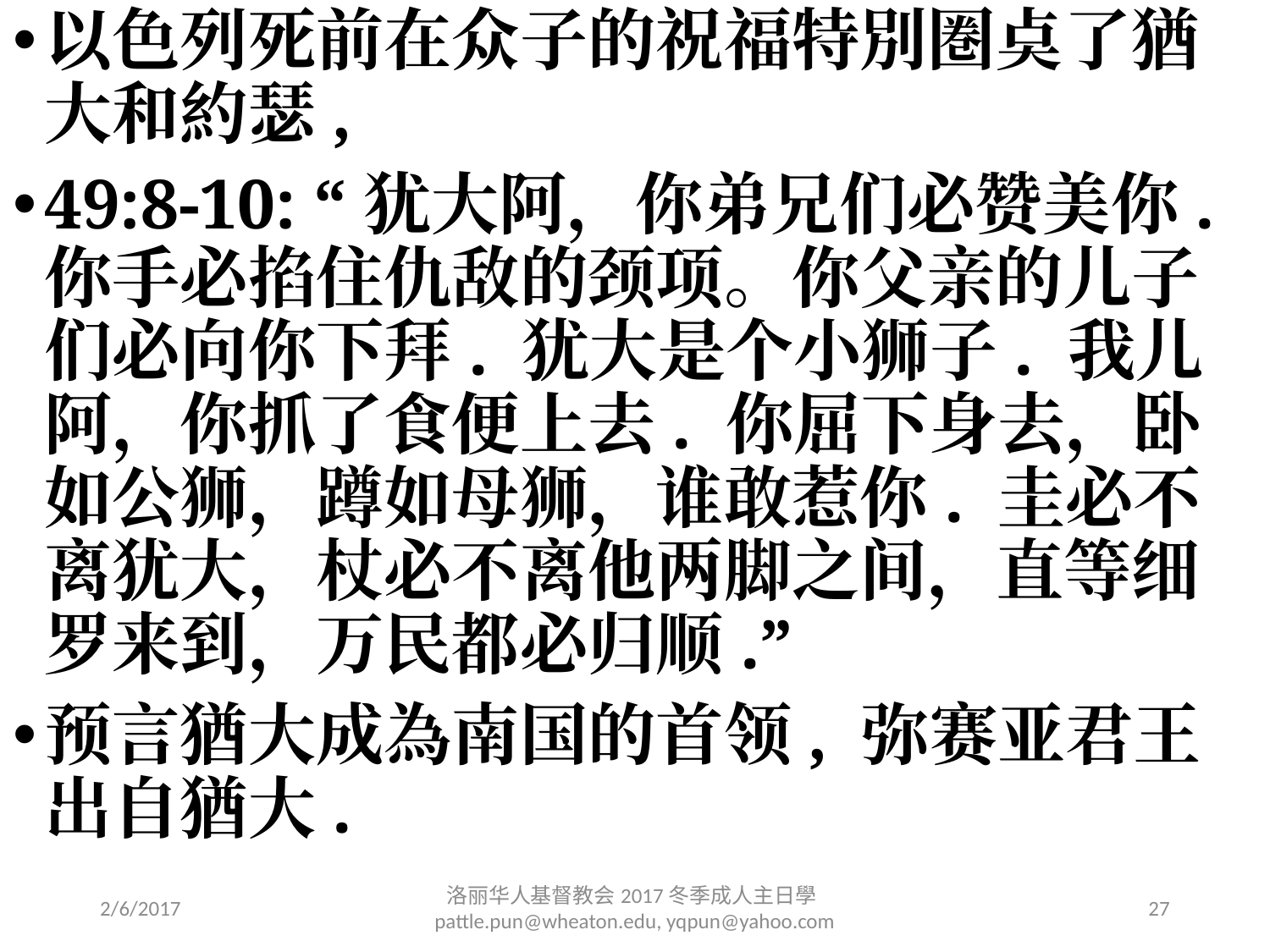

以色列死前在众子的祝福特別圏奌了猶大和約瑟,
49:8-10: “犹大阿，你弟兄们必赞美你. 你手必掐住仇敌的颈项。你父亲的儿子们必向你下拜. 犹大是个小狮子. 我儿阿，你抓了食便上去. 你屈下身去，卧如公狮，蹲如母狮，谁敢惹你. 圭必不离犹大，杖必不离他两脚之间，直等细罗来到，万民都必归顺.”
预言猶大成為南国的首领, 弥赛亚君王出自猶大.
2/6/2017
洛丽华⼈基督教会2017冬季成⼈主⽇學  pattle.pun@wheaton.edu, yqpun@yahoo.com
27